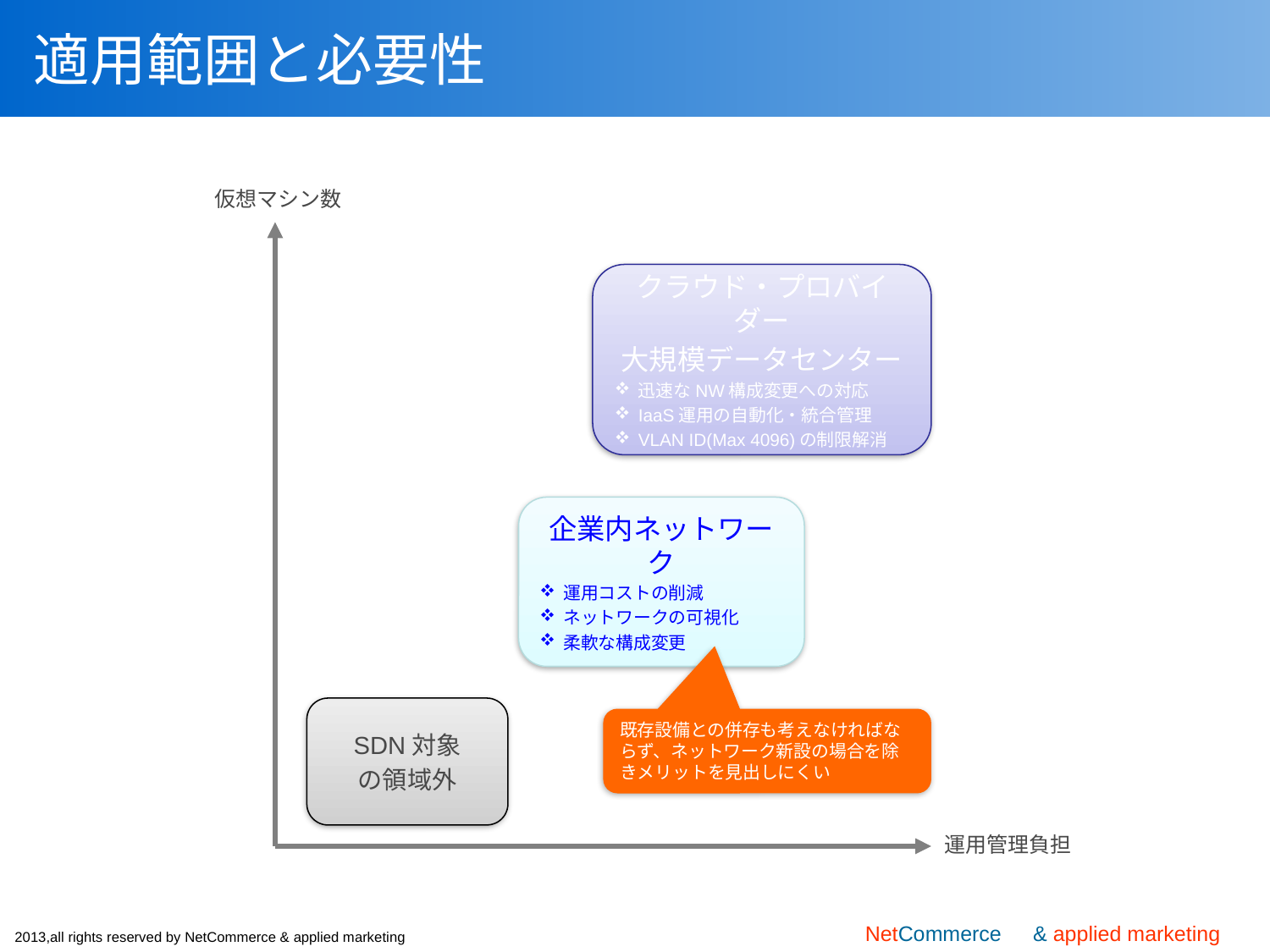

# 適用範囲と必要性
仮想マシン数
クラウド・プロバイダー
大規模データセンター
迅速なNW構成変更への対応
IaaS運用の自動化・統合管理
VLAN ID(Max 4096)の制限解消
企業内ネットワーク
運用コストの削減
ネットワークの可視化
柔軟な構成変更
SDN対象
の領域外
既存設備との併存も考えなければならず、ネットワーク新設の場合を除きメリットを見出しにくい
運用管理負担